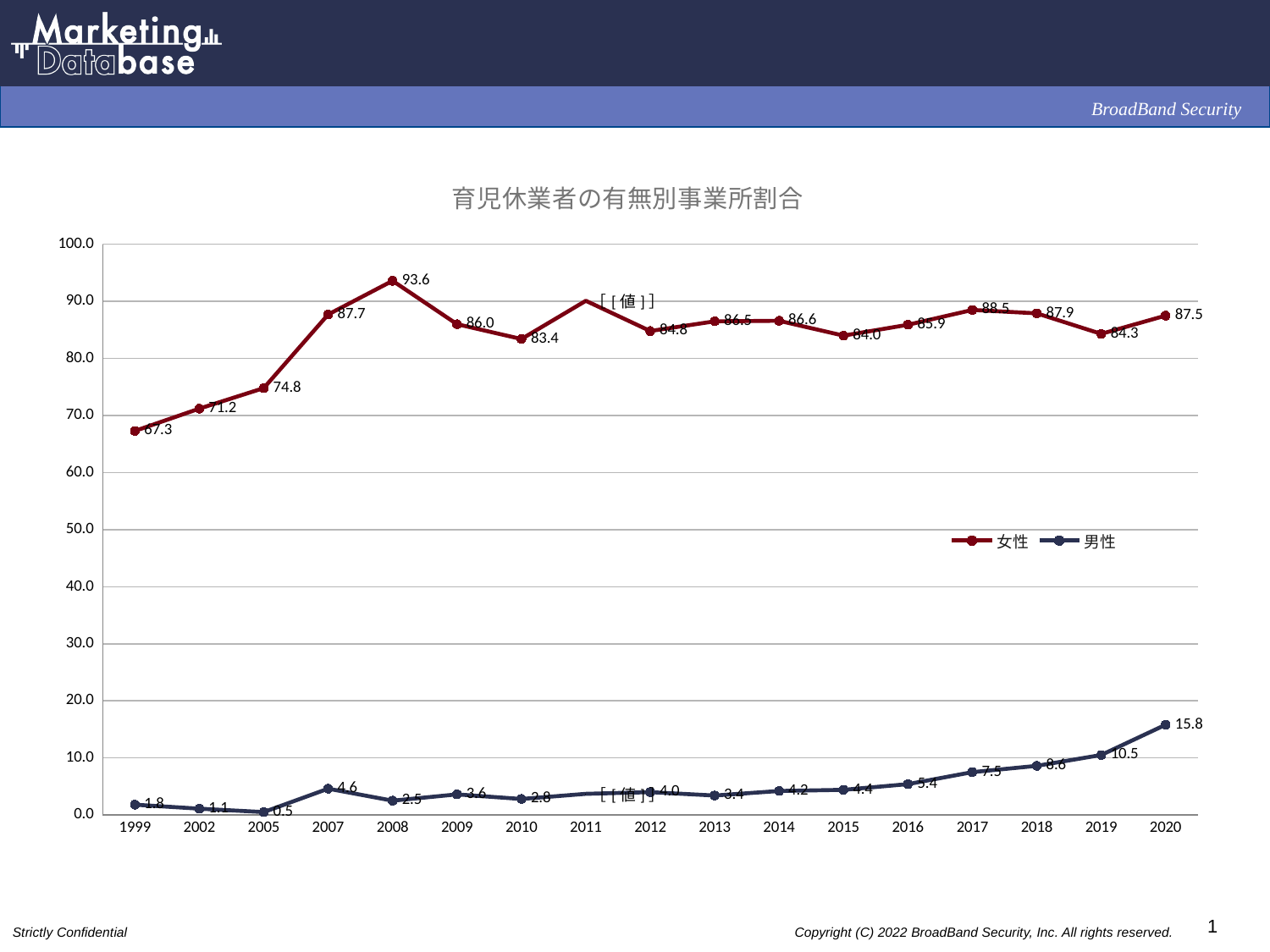

### Chart: 育児休業者の有無別事業所割合

| Category |  |  |
|---|---|---|
| 1999 | 67.3 | 1.8 |
| 2002 | 71.2 | 1.1 |
| 2005 | 74.8 | 0.5 |
| 2007 | 87.7 | 4.6 |
| 2008 | 93.6 | 2.5 |
| 2009 | 86.0 | 3.6 |
| 2010 | 83.4 | 2.8 |
| 2011 | 90.1 | 3.7 |
| 2012 | 84.8 | 4.0 |
| 2013 | 86.5 | 3.4 |
| 2014 | 86.6 | 4.2 |
| 2015 | 84.0 | 4.4 |
| 2016 | 85.9 | 5.4 |
| 2017 | 88.5 | 7.5 |
| 2018 | 87.9 | 8.6 |
| 2019 | 84.3 | 10.5 |
| 2020 | 87.5 | 15.8 |